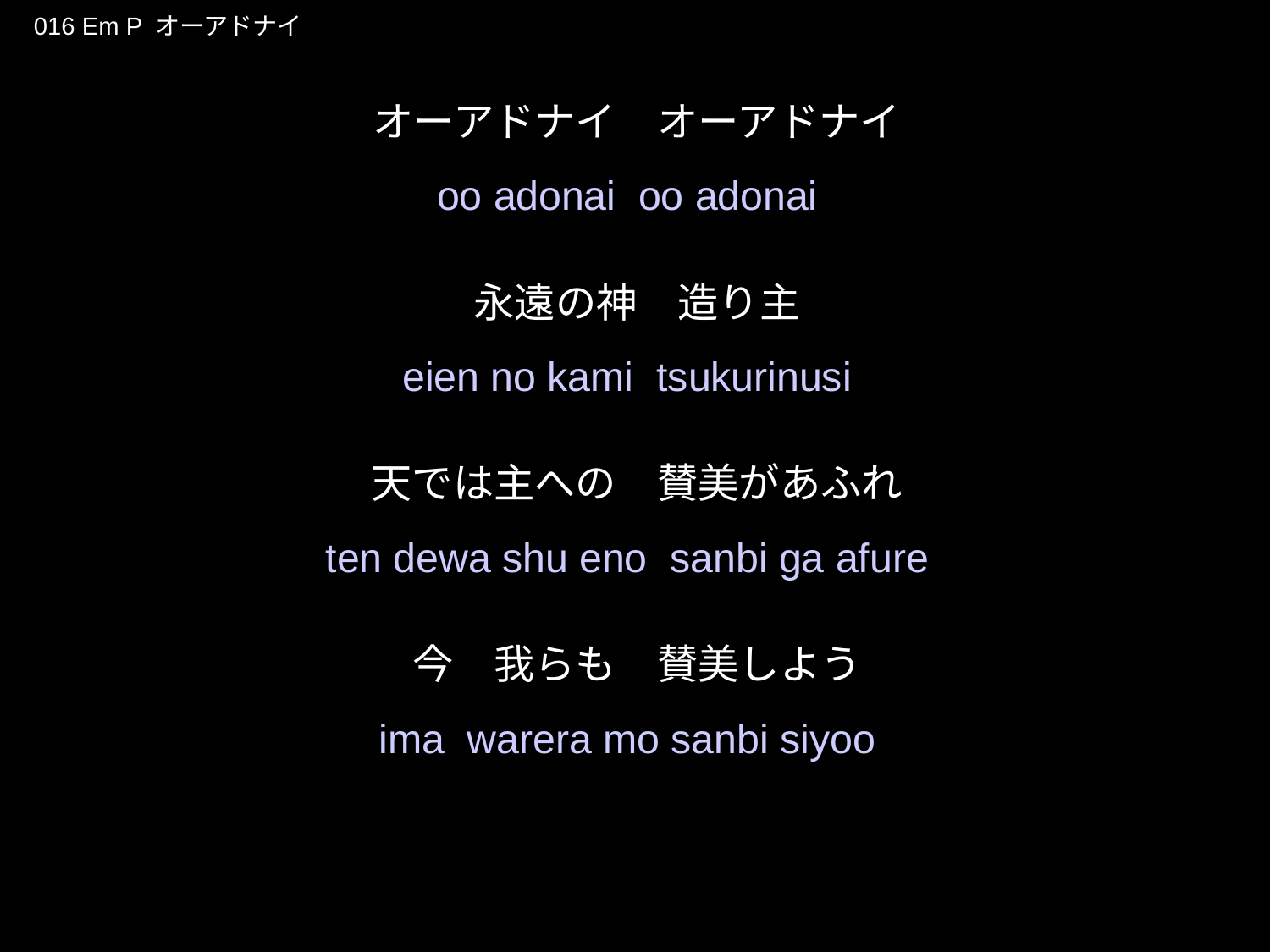

おーあどない
★P
016 Em P オーアドナイ
オーアドナイ　オーアドナイ
永遠の神　造り主
天では主への　賛美があふれ
今　我らも　賛美しよう
★５
oo adonai  oo adonai
eien no kami  tsukurinusi
ten dewa shu eno  sanbi ga afure
ima  warera mo sanbi siyoo